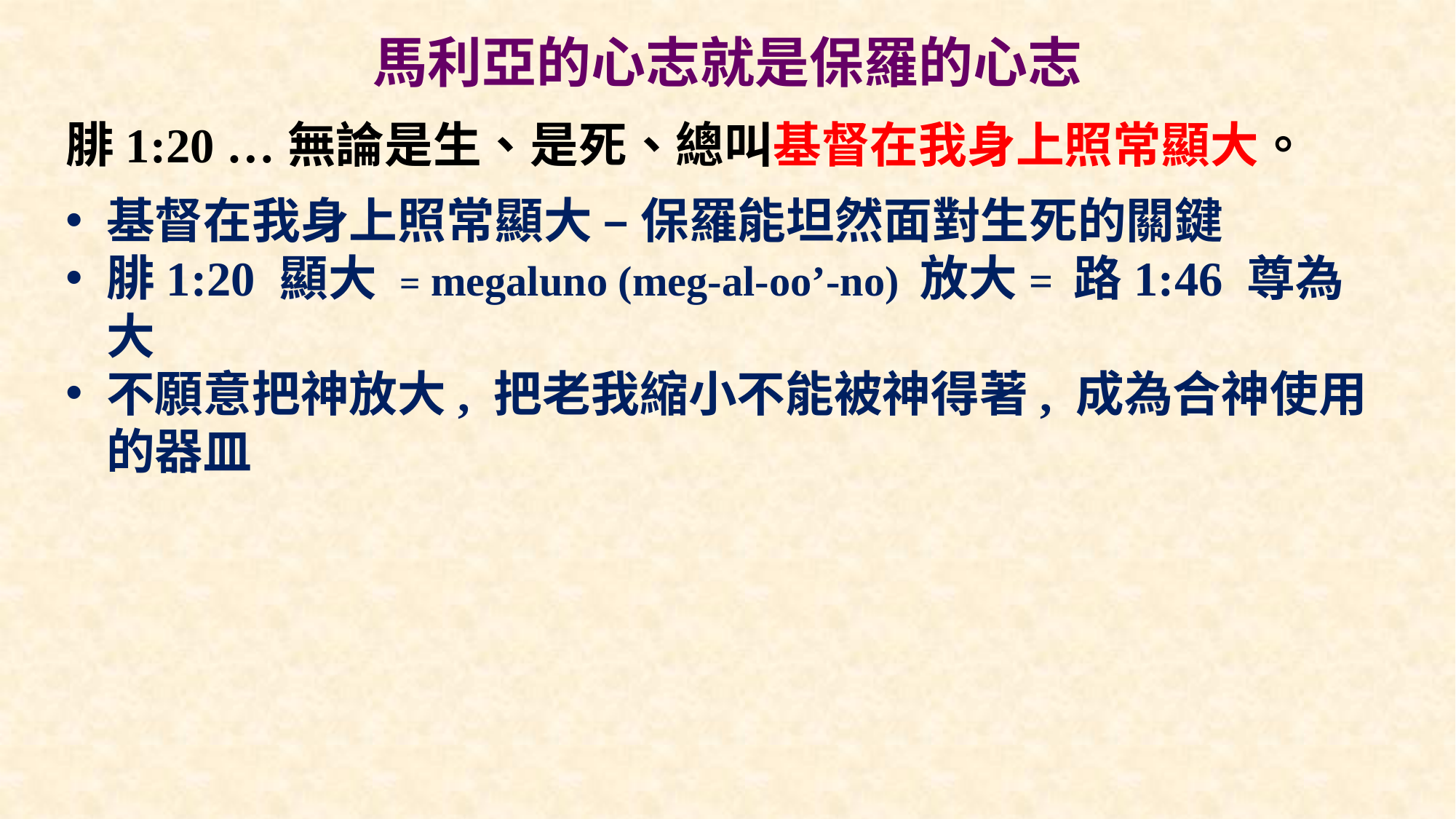

# 馬利亞的心志就是保羅的心志
腓1:20 …無論是生、是死、總叫基督在我身上照常顯大。
基督在我身上照常顯大 – 保羅能坦然面對生死的關鍵
腓1:20 顯大 = megaluno (meg-al-oo’-no) 放大= 路1:46 尊為大
不願意把神放大, 把老我縮小不能被神得著, 成為合神使用的器皿